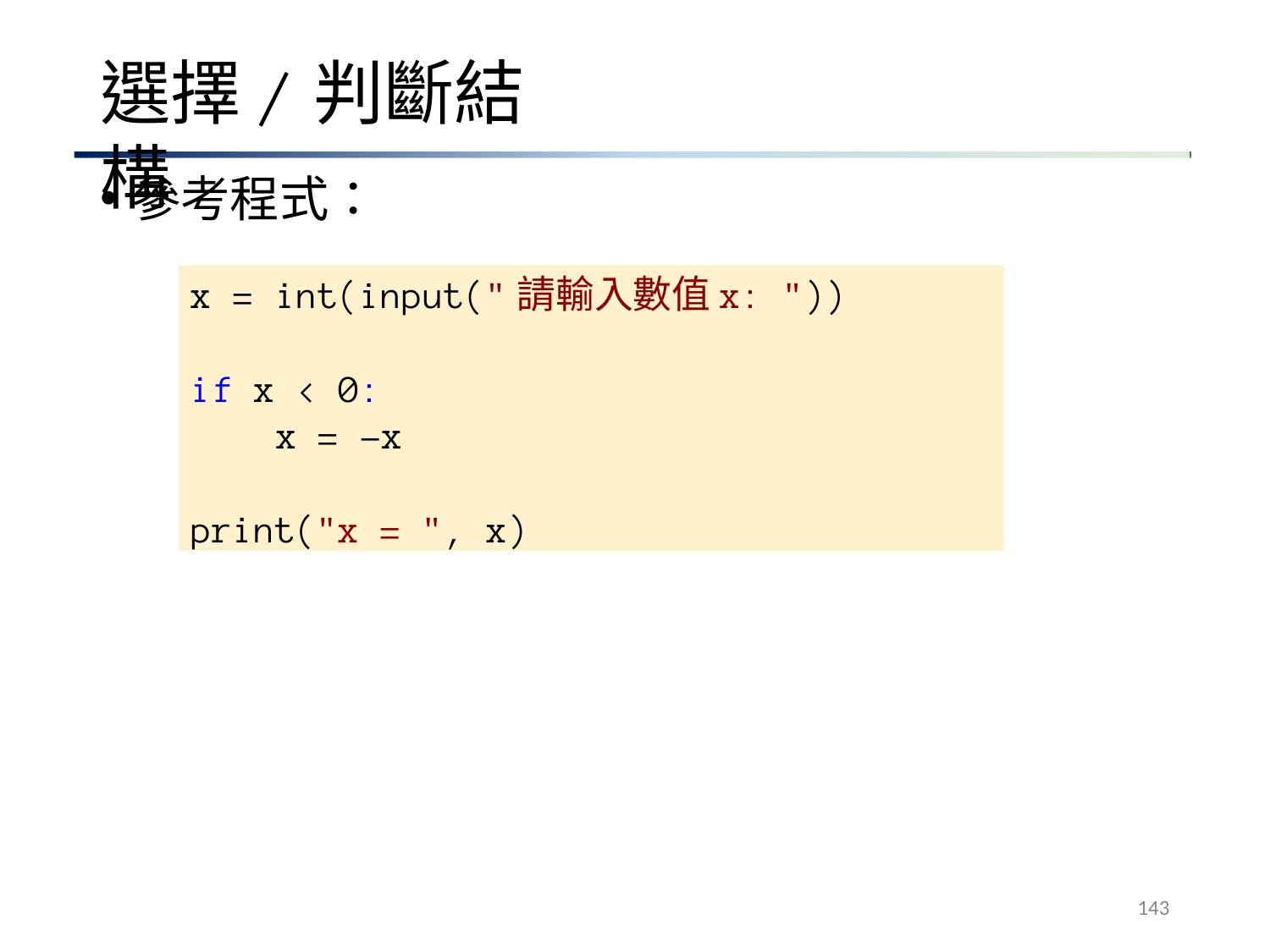

# 選擇/判斷結構
參考程式：
x = int(input("請輸入數值x: "))

if x < 0:
x = -x

print("x = ", x)
143